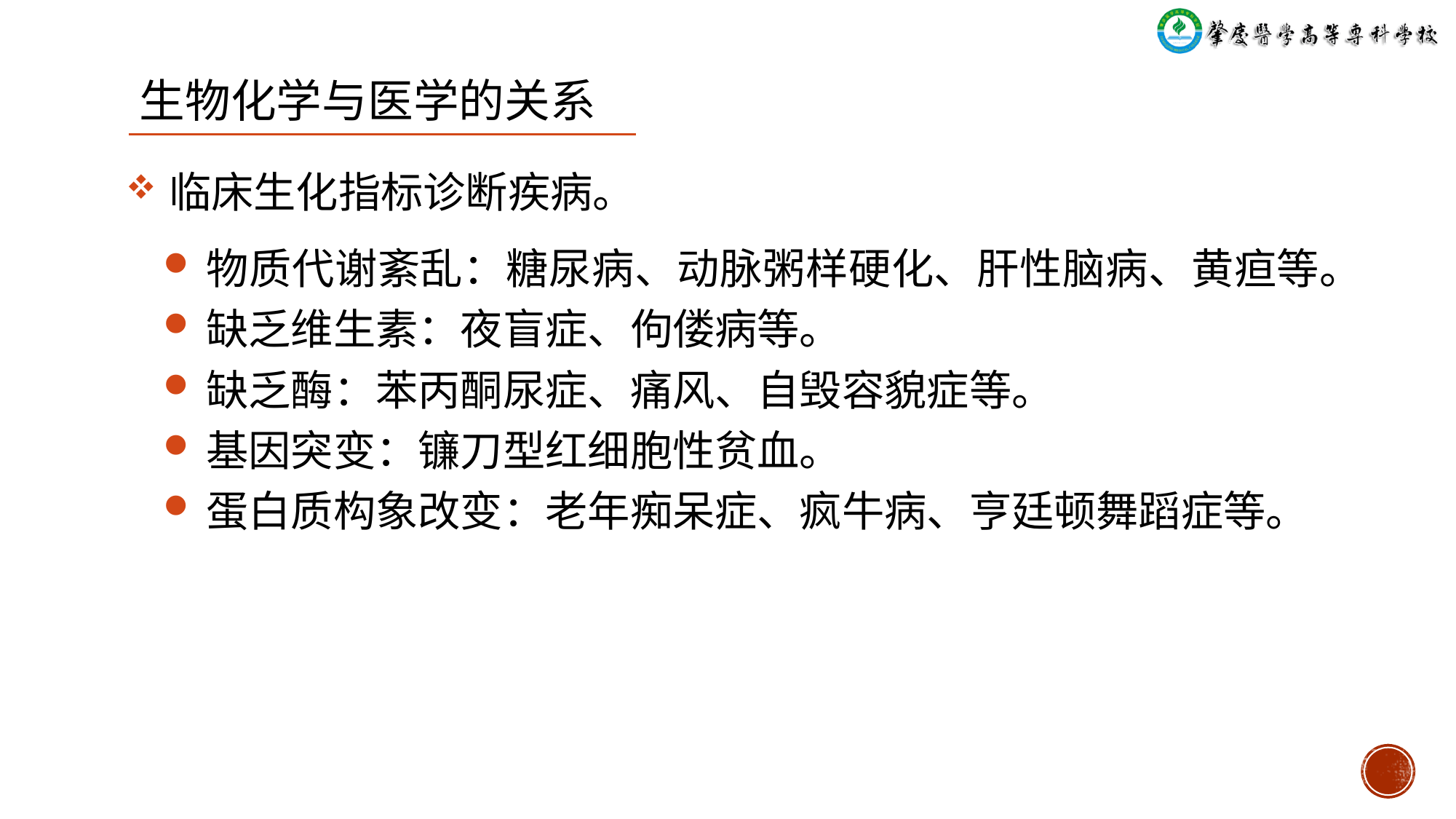

生物化学与医学的关系
临床生化指标诊断疾病。
物质代谢紊乱：糖尿病、动脉粥样硬化、肝性脑病、黄疸等。
缺乏维生素：夜盲症、佝偻病等。
缺乏酶：苯丙酮尿症、痛风、自毁容貌症等。
基因突变：镰刀型红细胞性贫血。
蛋白质构象改变：老年痴呆症、疯牛病、亨廷顿舞蹈症等。